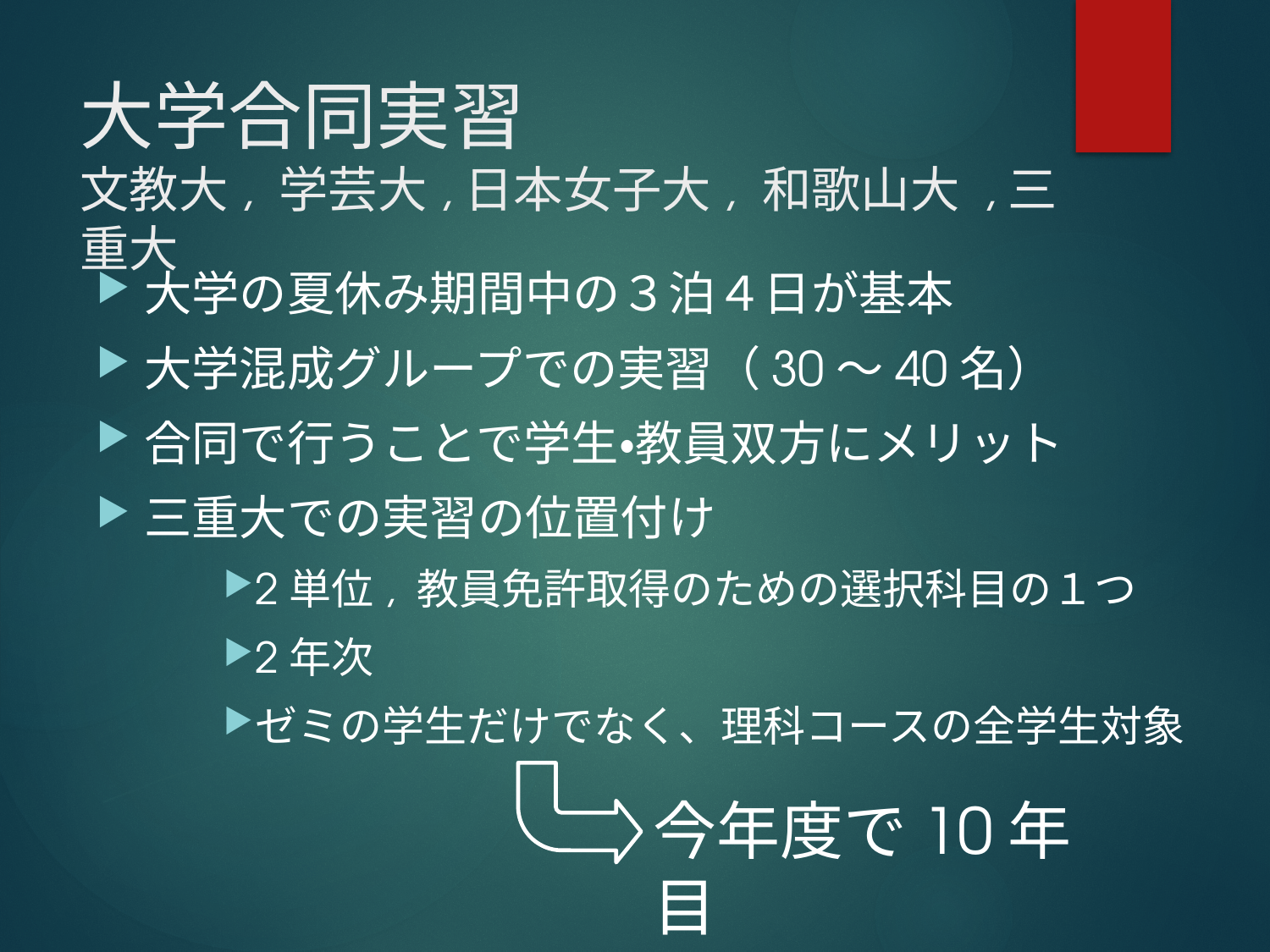

# 大学合同実習 文教大, 学芸大,日本女子大, 和歌山大 ,三重大
大学の夏休み期間中の３泊４日が基本
大学混成グループでの実習（30～40名）
合同で行うことで学生・教員双方にメリット
三重大での実習の位置付け
2単位, 教員免許取得のための選択科目の１つ
2年次
ゼミの学生だけでなく、理科コースの全学生対象

今年度で10年目